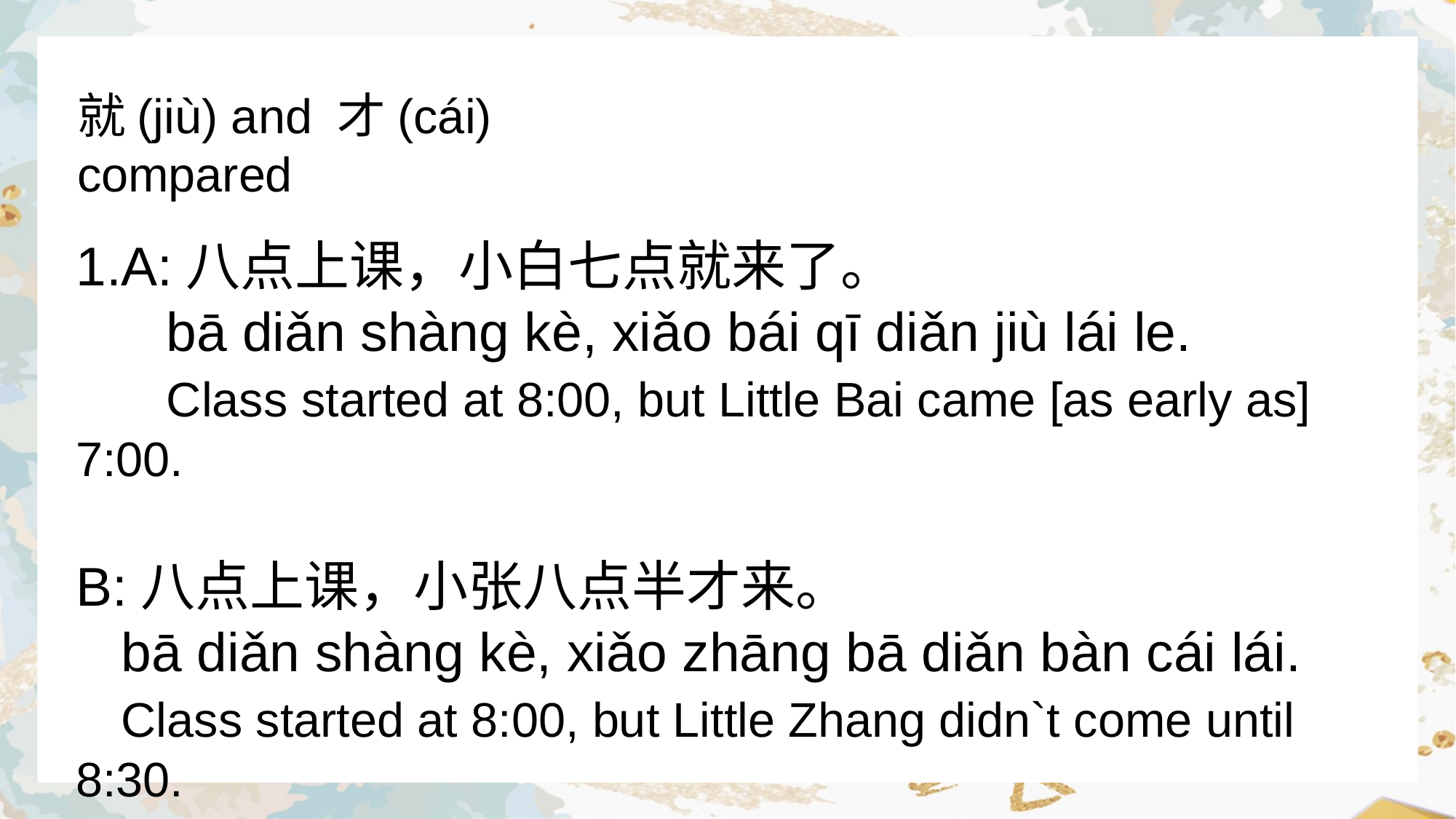

就(jiù) and 才(cái) compared
1.A:八点上课，小白七点就来了。
      bā diǎn shàng kè, xiǎo bái qī diǎn jiù lái le.
      Class started at 8:00, but Little Bai came [as early as] 7:00.

B:八点上课，小张八点半才来。
   bā diǎn shàng kè, xiǎo zhāng bā diǎn bàn cái lái.
   Class started at 8:00, but Little Zhang didn`t come until 8:30.